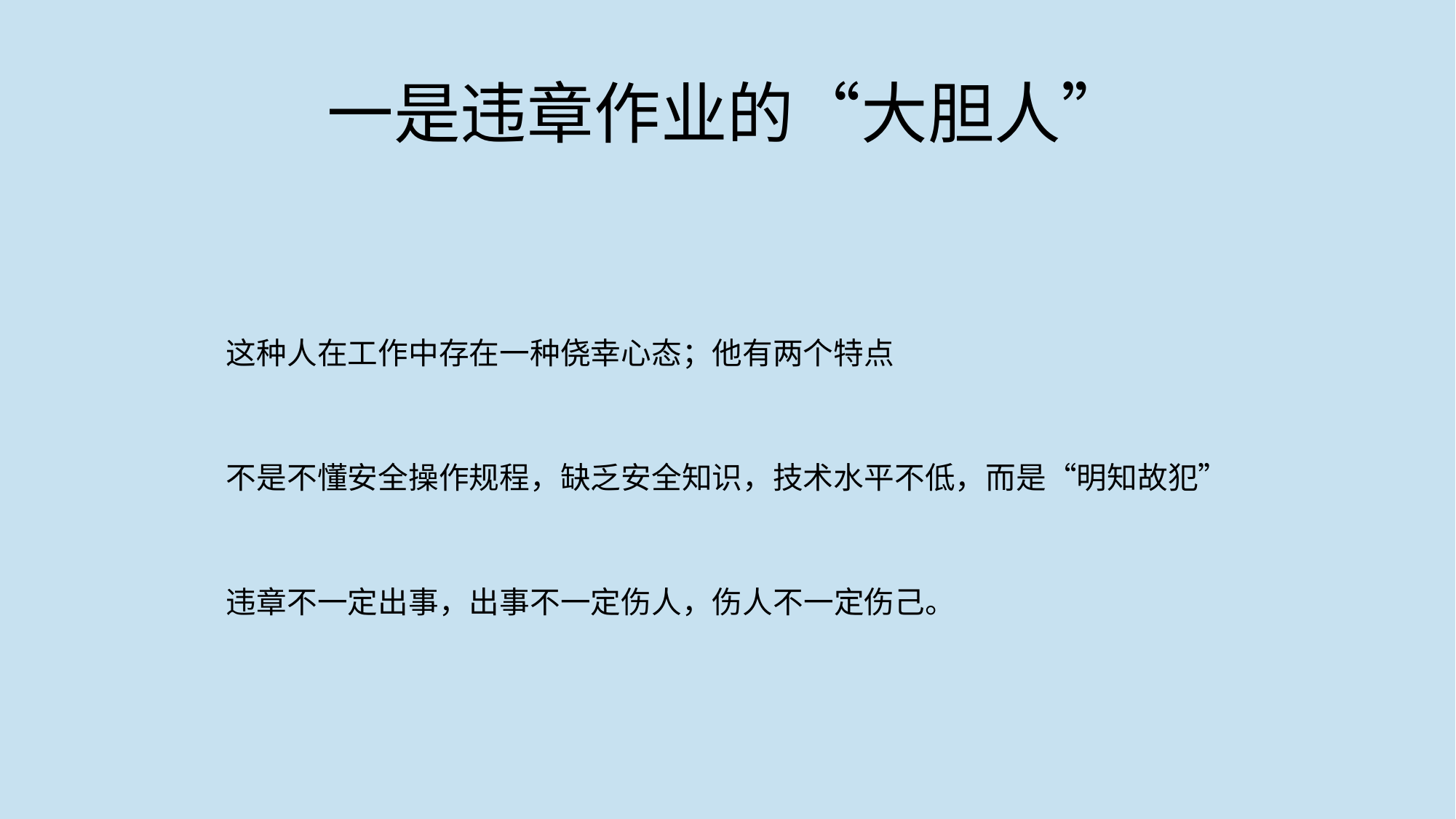

一是违章作业的“大胆人”
这种人在工作中存在一种侥幸心态；他有两个特点
不是不懂安全操作规程，缺乏安全知识，技术水平不低，而是“明知故犯”
违章不一定出事，出事不一定伤人，伤人不一定伤己。